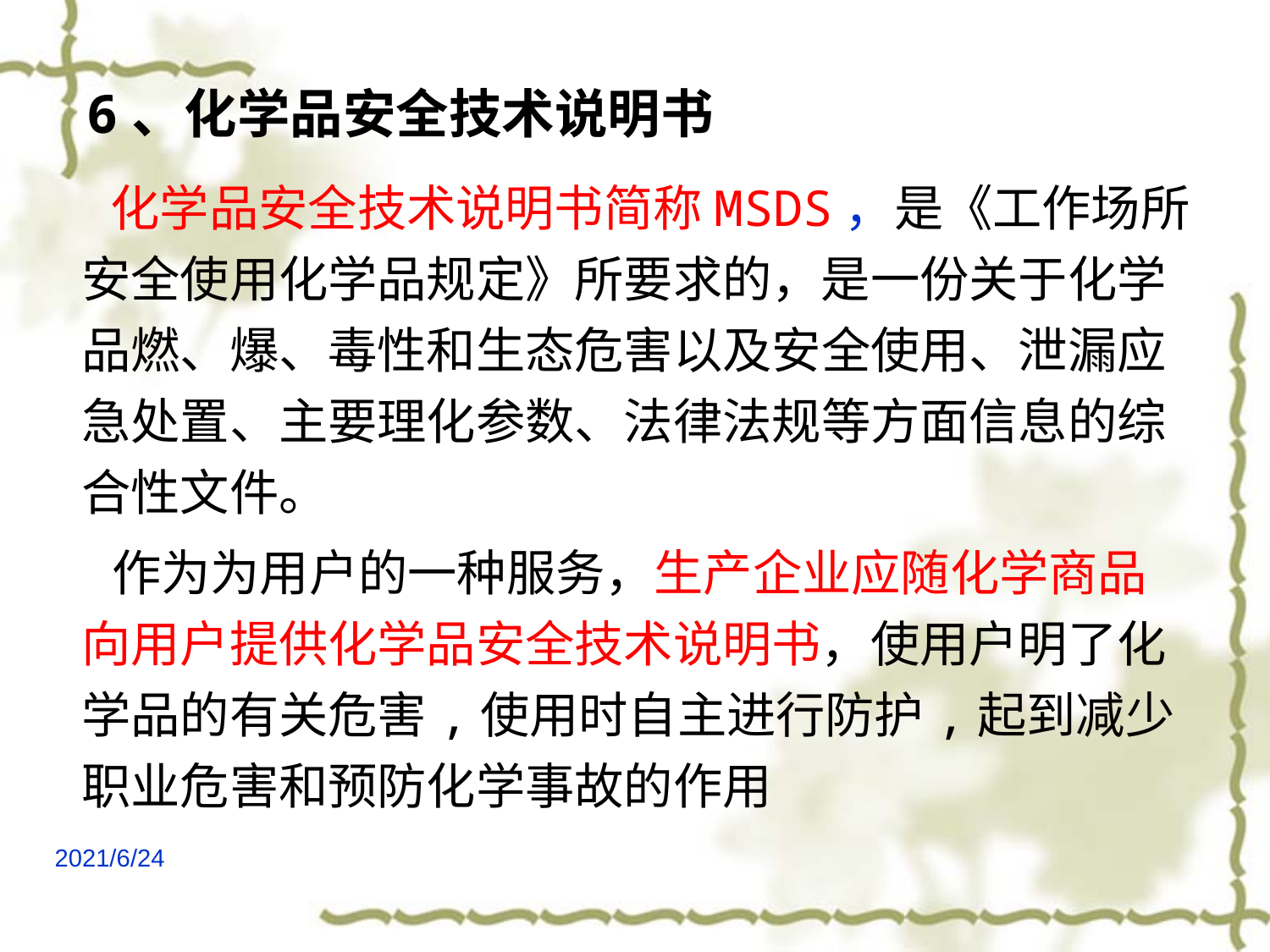

# 6、化学品安全技术说明书
       化学品安全技术说明书简称MSDS，是《工作场所安全使用化学品规定》所要求的，是一份关于化学品燃、爆、毒性和生态危害以及安全使用、泄漏应急处置、主要理化参数、法律法规等方面信息的综合性文件。
      作为为用户的一种服务，生产企业应随化学商品向用户提供化学品安全技术说明书，使用户明了化学品的有关危害,使用时自主进行防护,起到减少职业危害和预防化学事故的作用
2021/6/24